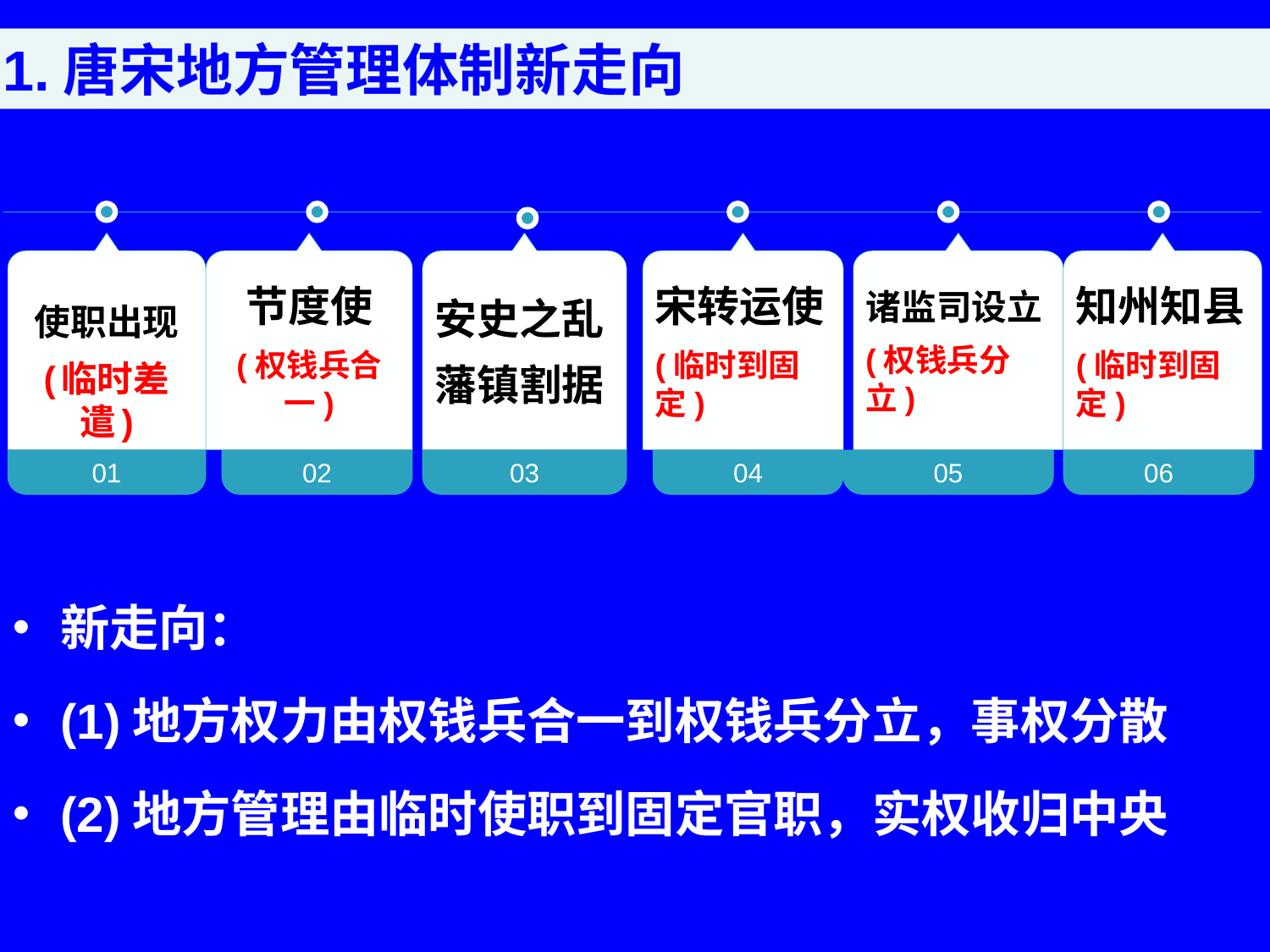

1.唐宋地方管理体制新走向

使职出现
(临时差遣)

01
节度使
(权钱兵合一)
02
安史之乱
藩镇割据
03
宋转运使
(临时到固定)
04
诸监司设立
(权钱兵分立)
05
知州知县
(临时到固定)
06
新走向：
(1)地方权力由权钱兵合一到权钱兵分立，事权分散
(2)地方管理由临时使职到固定官职，实权收归中央